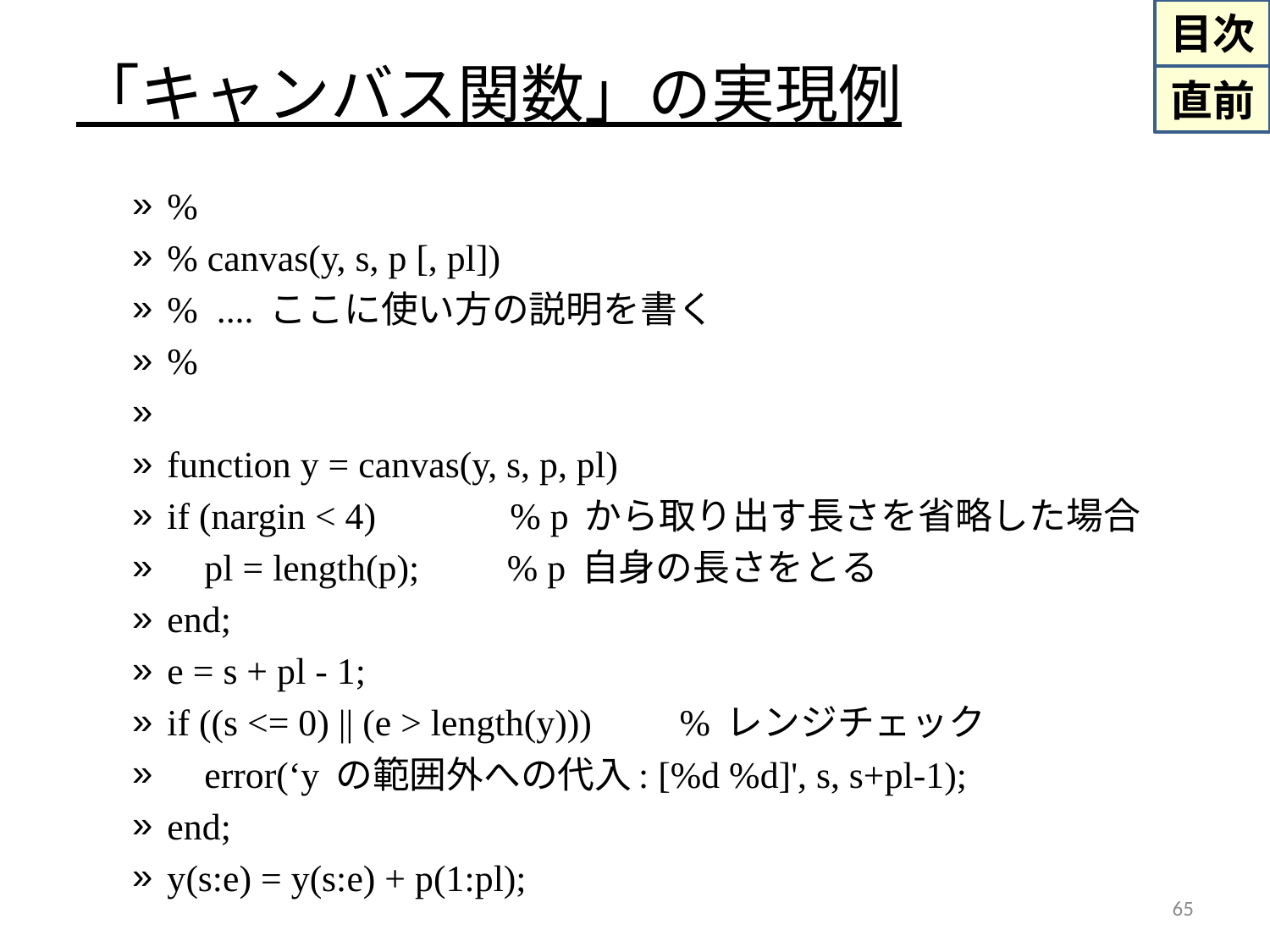

# 「キャンバス関数」の実現例
%
% canvas(y, s, p [, pl])
%  .... ここに使い方の説明を書く
%

function y = canvas(y, s, p, pl)
if (nargin < 4) 　　　% p から取り出す長さを省略した場合
    pl = length(p);　　% p 自身の長さをとる
end;
e = s + pl - 1;
if ((s <= 0) || (e > length(y)))　　% レンジチェック
    error(‘y の範囲外への代入: [%d %d]', s, s+pl-1);
end;
y(s:e) = y(s:e) + p(1:pl);

65